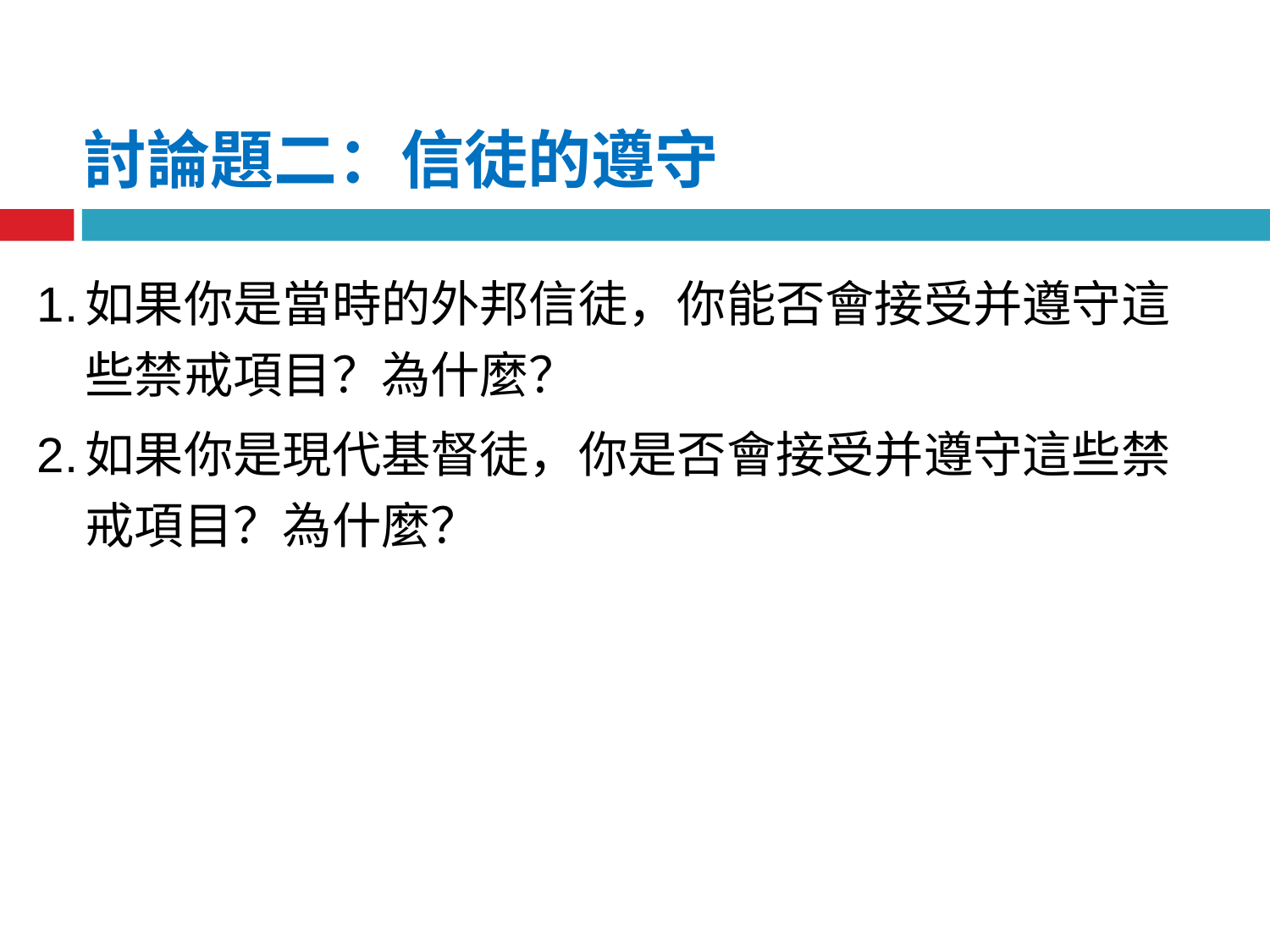

討論題二：信徒的遵守
如果你是當時的外邦信徒，你能否會接受并遵守這些禁戒項目？為什麼？
如果你是現代基督徒，你是否會接受并遵守這些禁戒項目？為什麼？